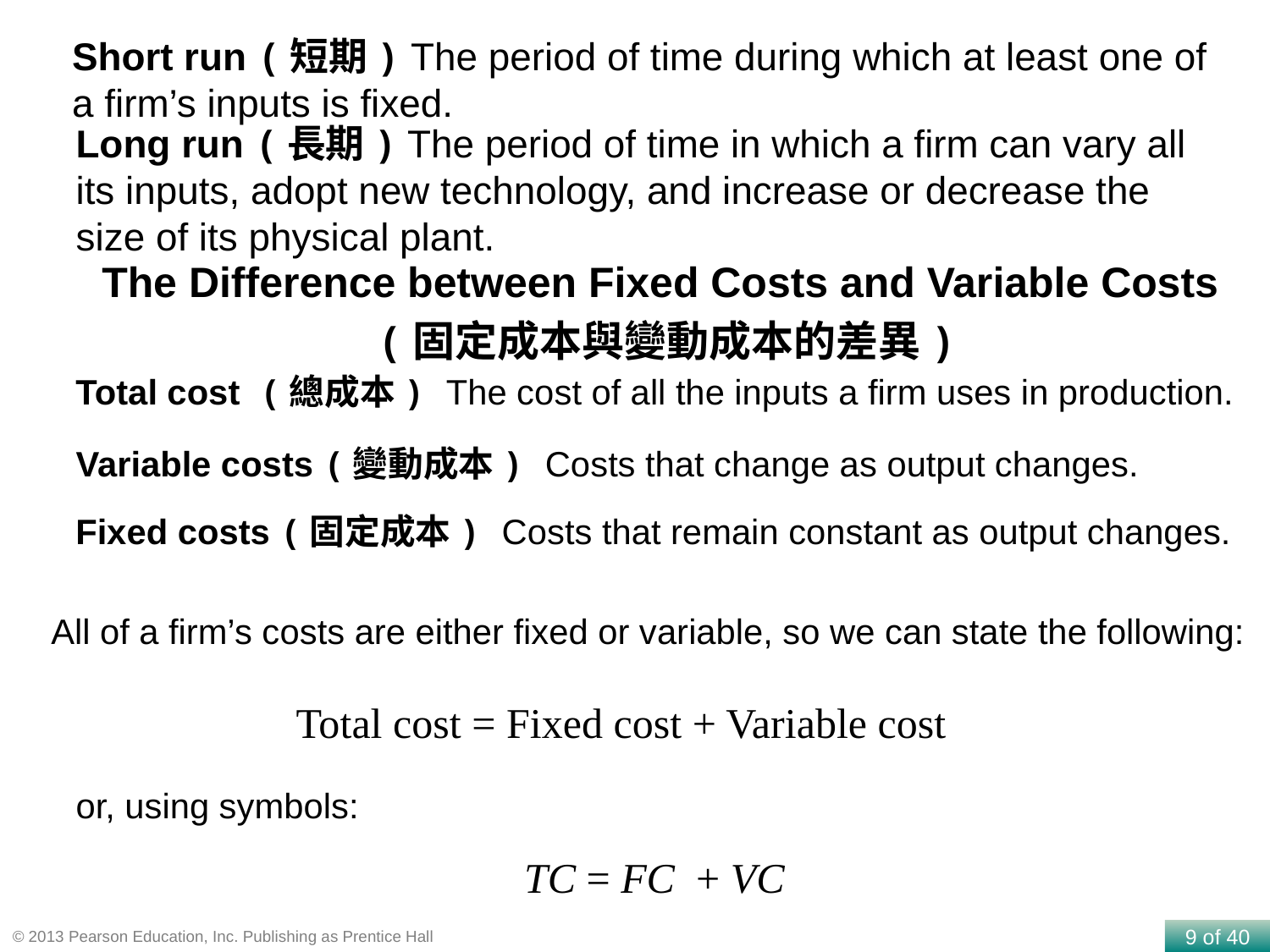

Short run (短期) The period of time during which at least one of a firm’s inputs is fixed.
Long run (長期) The period of time in which a firm can vary all its inputs, adopt new technology, and increase or decrease the size of its physical plant.
The Difference between Fixed Costs and Variable Costs
(固定成本與變動成本的差異)
Total cost  (總成本) The cost of all the inputs a firm uses in production.
Variable costs (變動成本) Costs that change as output changes.
Fixed costs (固定成本) Costs that remain constant as output changes.
All of a firm’s costs are either fixed or variable, so we can state the following:
Total cost = Fixed cost + Variable cost
or, using symbols:
TC = FC  + VC